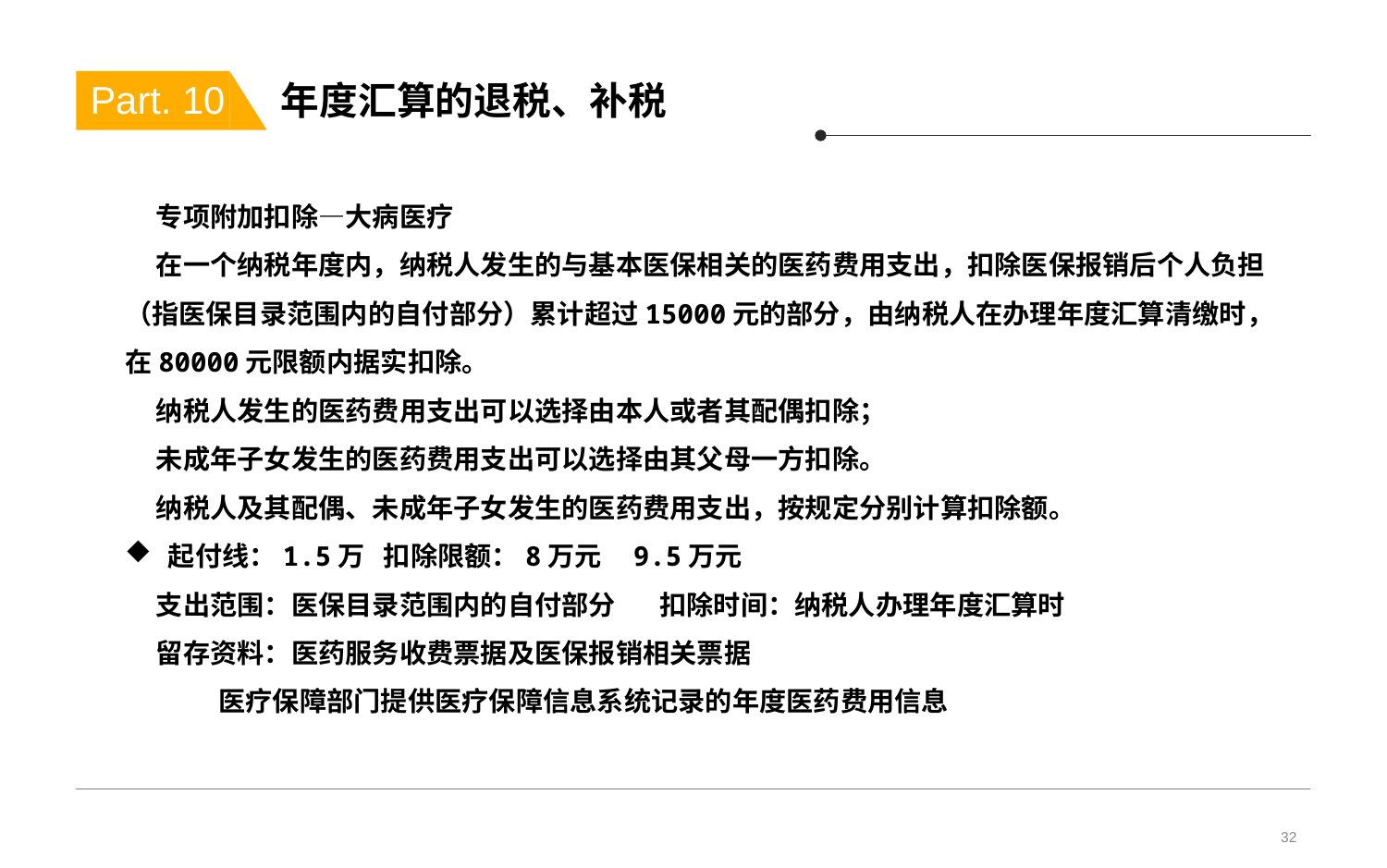

# 年度汇算的退税、补税
Part. 10
    专项附加扣除—大病医疗
    在一个纳税年度内，纳税人发生的与基本医保相关的医药费用支出，扣除医保报销后个人负担（指医保目录范围内的自付部分）累计超过15000元的部分，由纳税人在办理年度汇算清缴时，在80000元限额内据实扣除。
    纳税人发生的医药费用支出可以选择由本人或者其配偶扣除；
    未成年子女发生的医药费用支出可以选择由其父母一方扣除。
    纳税人及其配偶、未成年子女发生的医药费用支出，按规定分别计算扣除额。
起付线：1.5万   扣除限额：8万元    9.5万元
    支出范围：医保目录范围内的自付部分       扣除时间：纳税人办理年度汇算时
    留存资料：医药服务收费票据及医保报销相关票据
              医疗保障部门提供医疗保障信息系统记录的年度医药费用信息
32